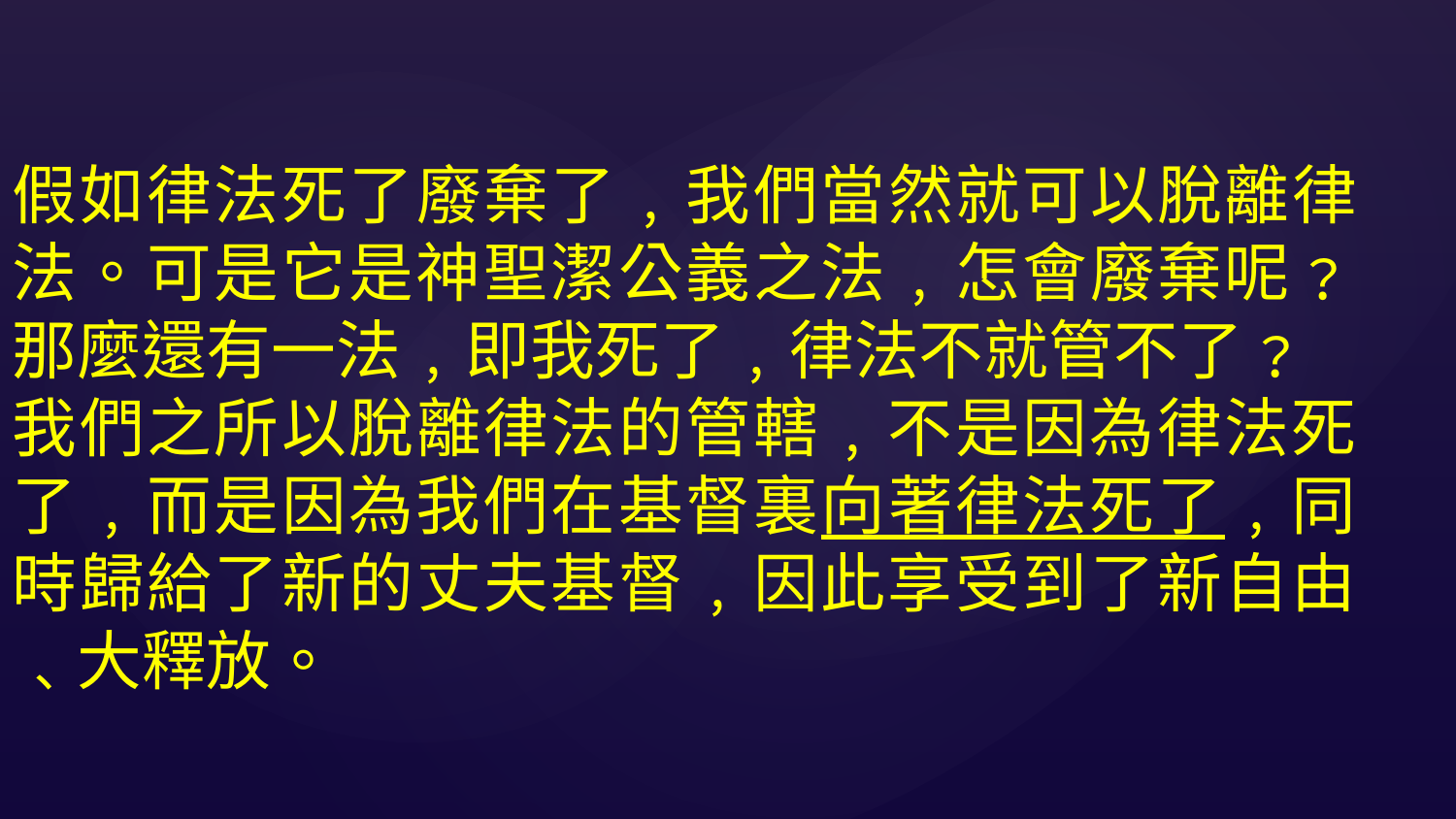

假如律法死了廢棄了﹐我們當然就可以脫離律法。可是它是神聖潔公義之法﹐怎會廢棄呢﹖那麼還有一法﹐即我死了﹐律法不就管不了﹖
我們之所以脫離律法的管轄﹐不是因為律法死了﹐而是因為我們在基督裏向著律法死了﹐同時歸給了新的丈夫基督﹐因此享受到了新自由﹑大釋放。